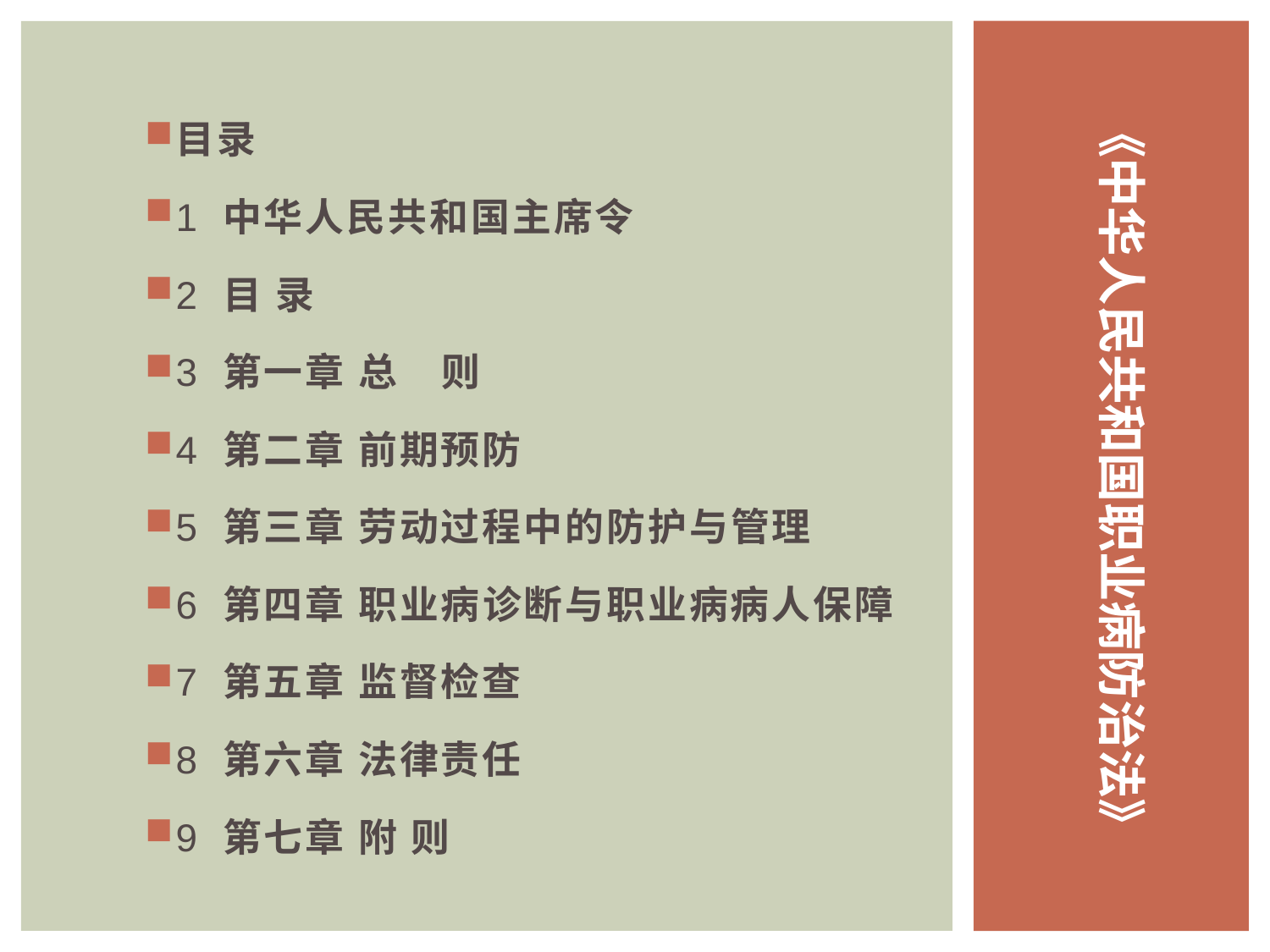

目录
1 中华人民共和国主席令
2 目 录
3 第一章 总　则
4 第二章 前期预防
5 第三章 劳动过程中的防护与管理
6 第四章 职业病诊断与职业病病人保障
7 第五章 监督检查
8 第六章 法律责任
9 第七章 附 则
《中华人民共和国职业病防治法》